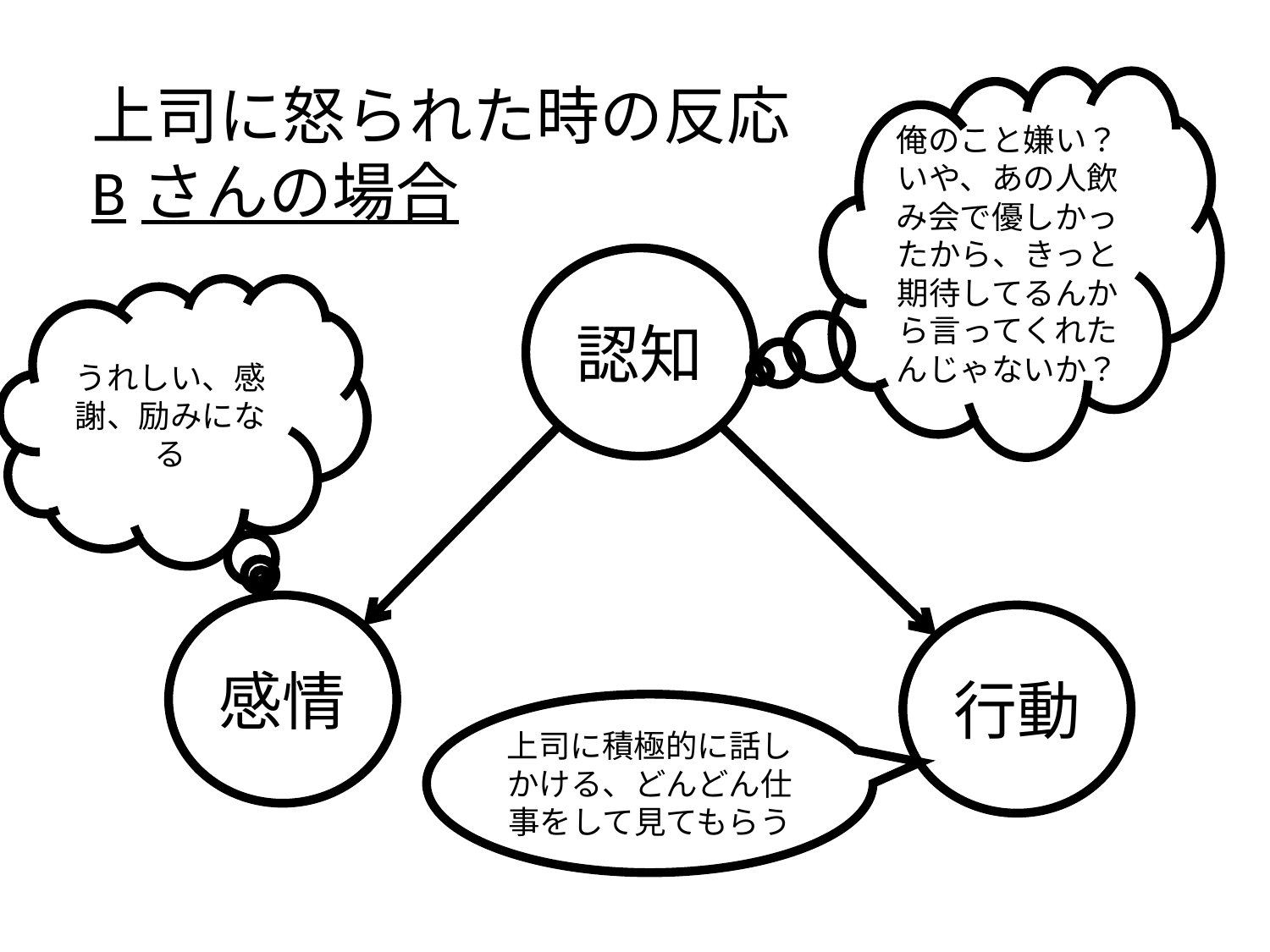

上司に怒られた時の反応
Bさんの場合
俺のこと嫌い？いや、あの人飲み会で優しかったから、きっと期待してるんから言ってくれたんじゃないか？
認知
うれしい、感謝、励みになる
感情
行動
上司に積極的に話しかける、どんどん仕事をして見てもらう